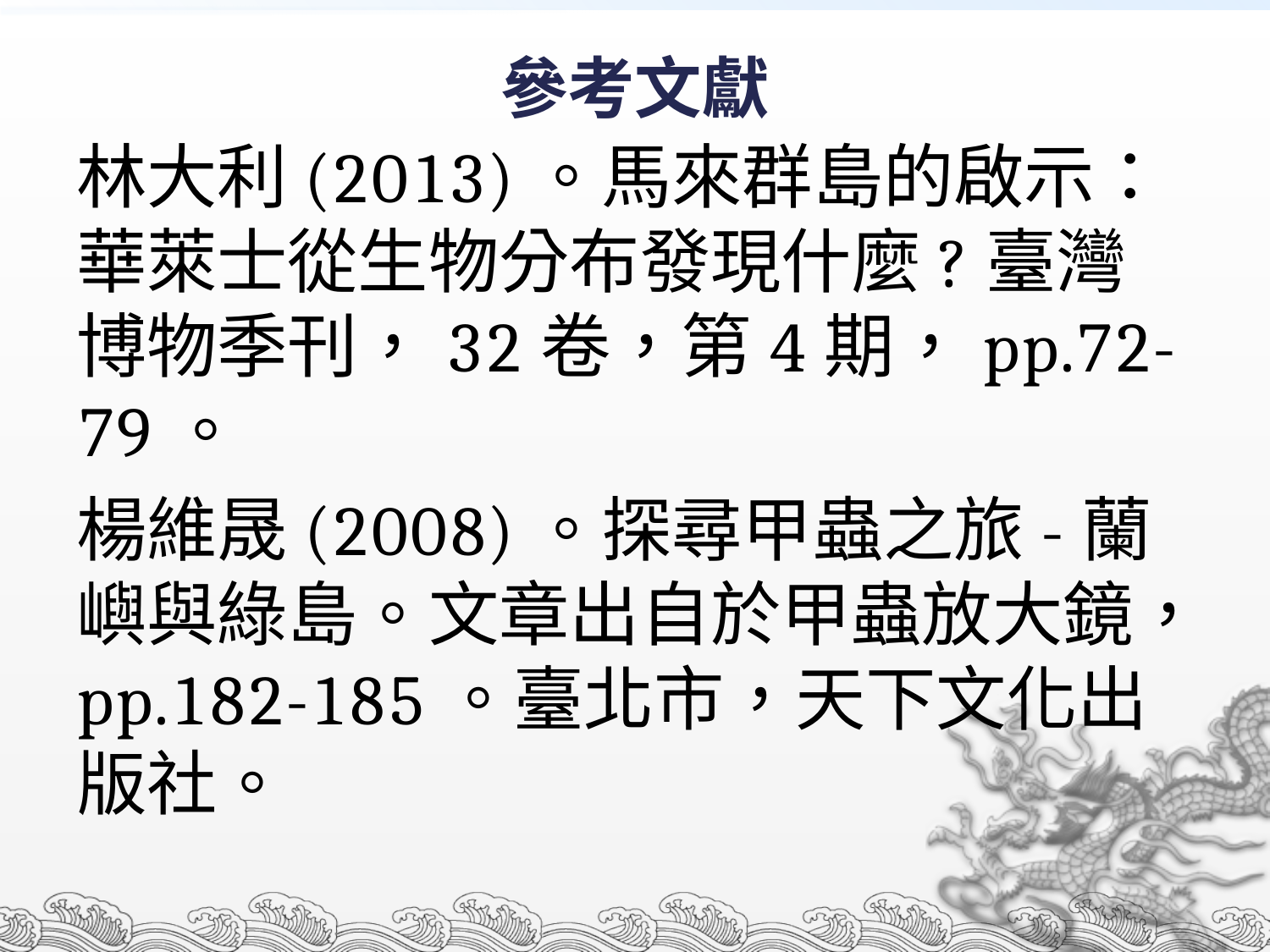

# 參考文獻
林大利(2013)。馬來群島的啟示：華萊士從生物分布發現什麼?臺灣博物季刊，32卷，第4期，pp.72-79。
楊維晟(2008)。探尋甲蟲之旅-蘭嶼與綠島。文章出自於甲蟲放大鏡，pp.182-185。臺北市，天下文化出版社。